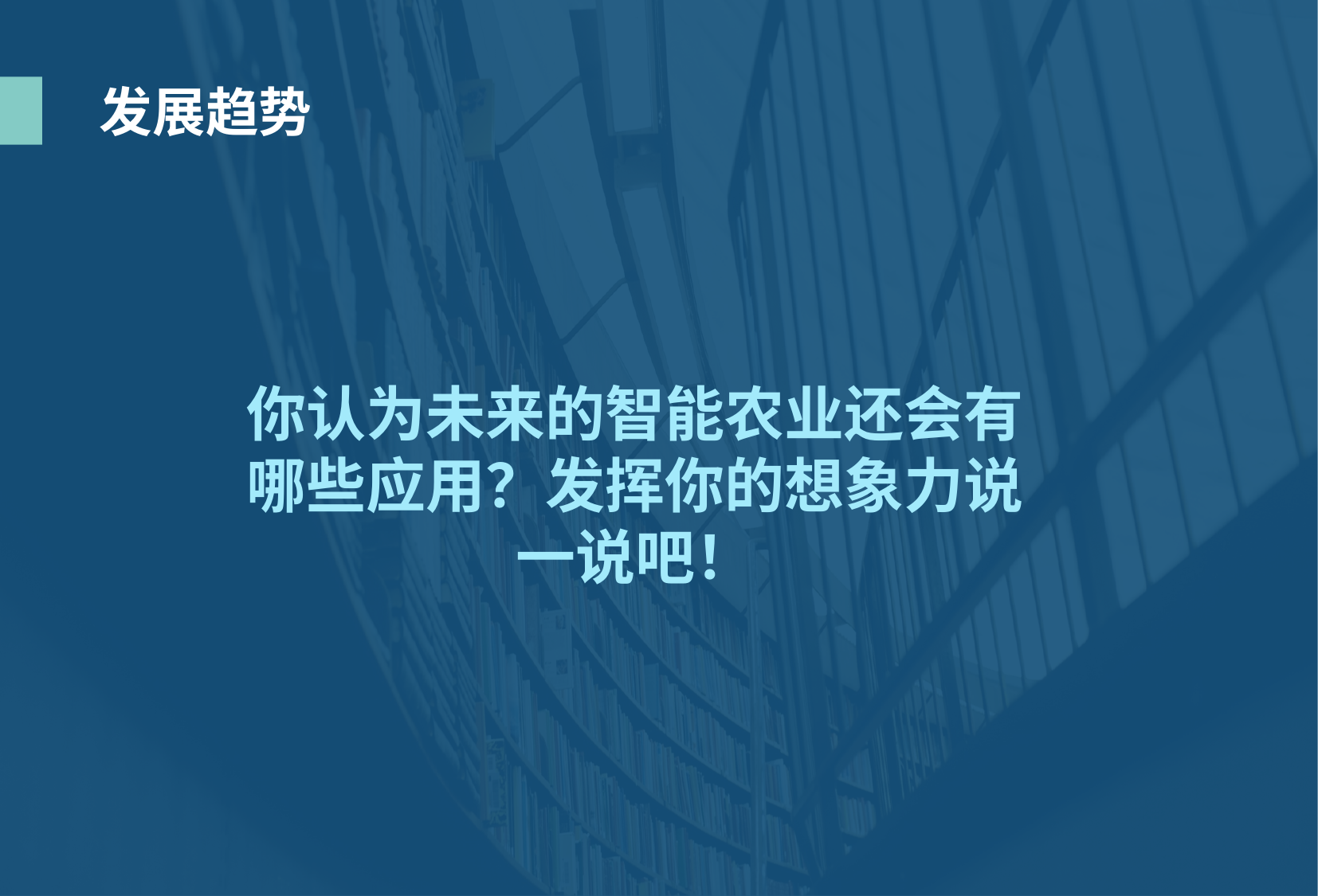

发展趋势
你认为未来的智能农业还会有哪些应用？发挥你的想象力说一说吧！